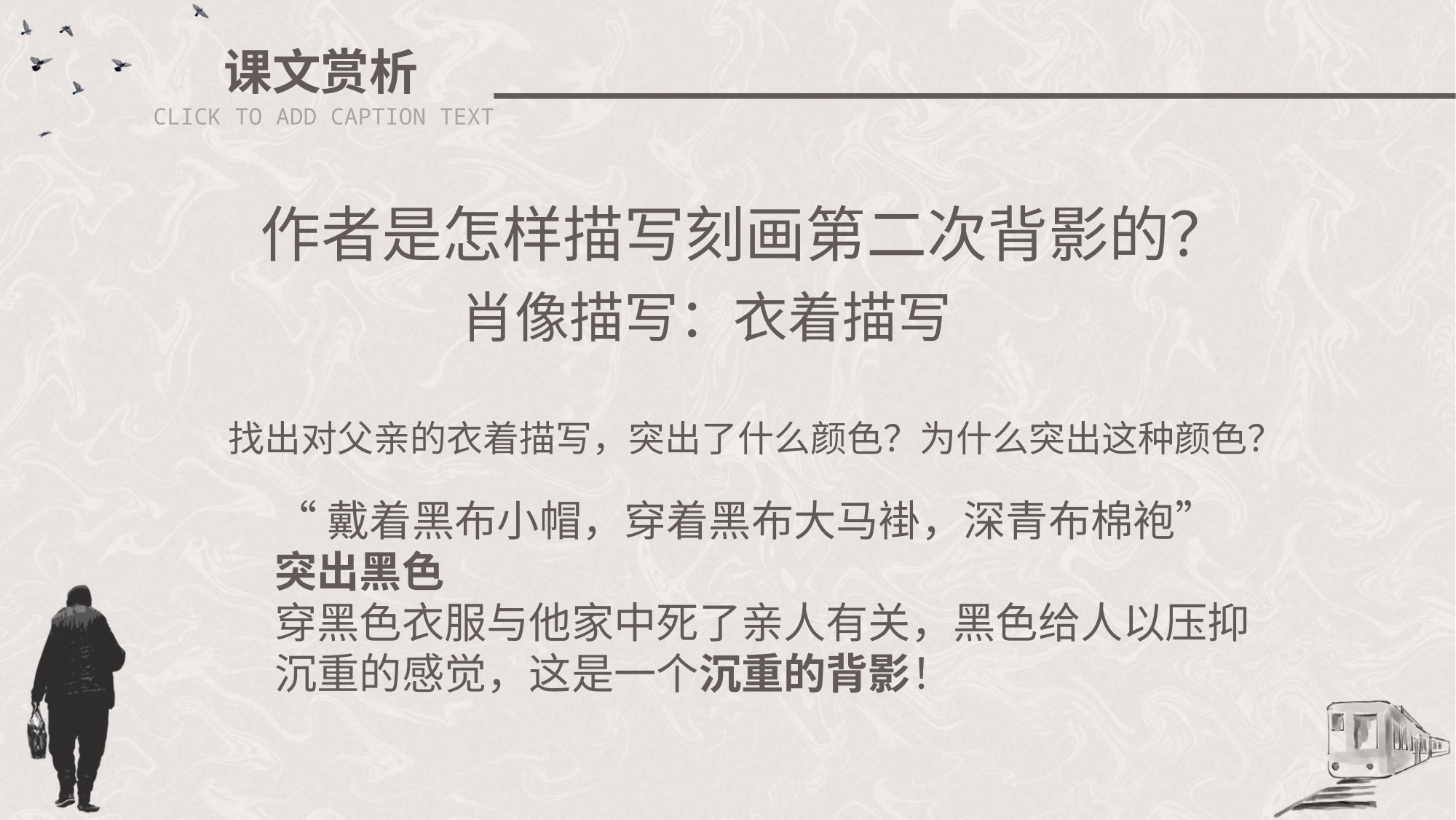

课文赏析

CLICK TO ADD CAPTION TEXT
作者是怎样描写刻画第二次背影的？
肖像描写：衣着描写
找出对父亲的衣着描写，突出了什么颜色？为什么突出这种颜色？
“戴着黑布小帽，穿着黑布大马褂，深青布棉袍”
突出黑色
穿黑色衣服与他家中死了亲人有关，黑色给人以压抑沉重的感觉，这是一个沉重的背影！